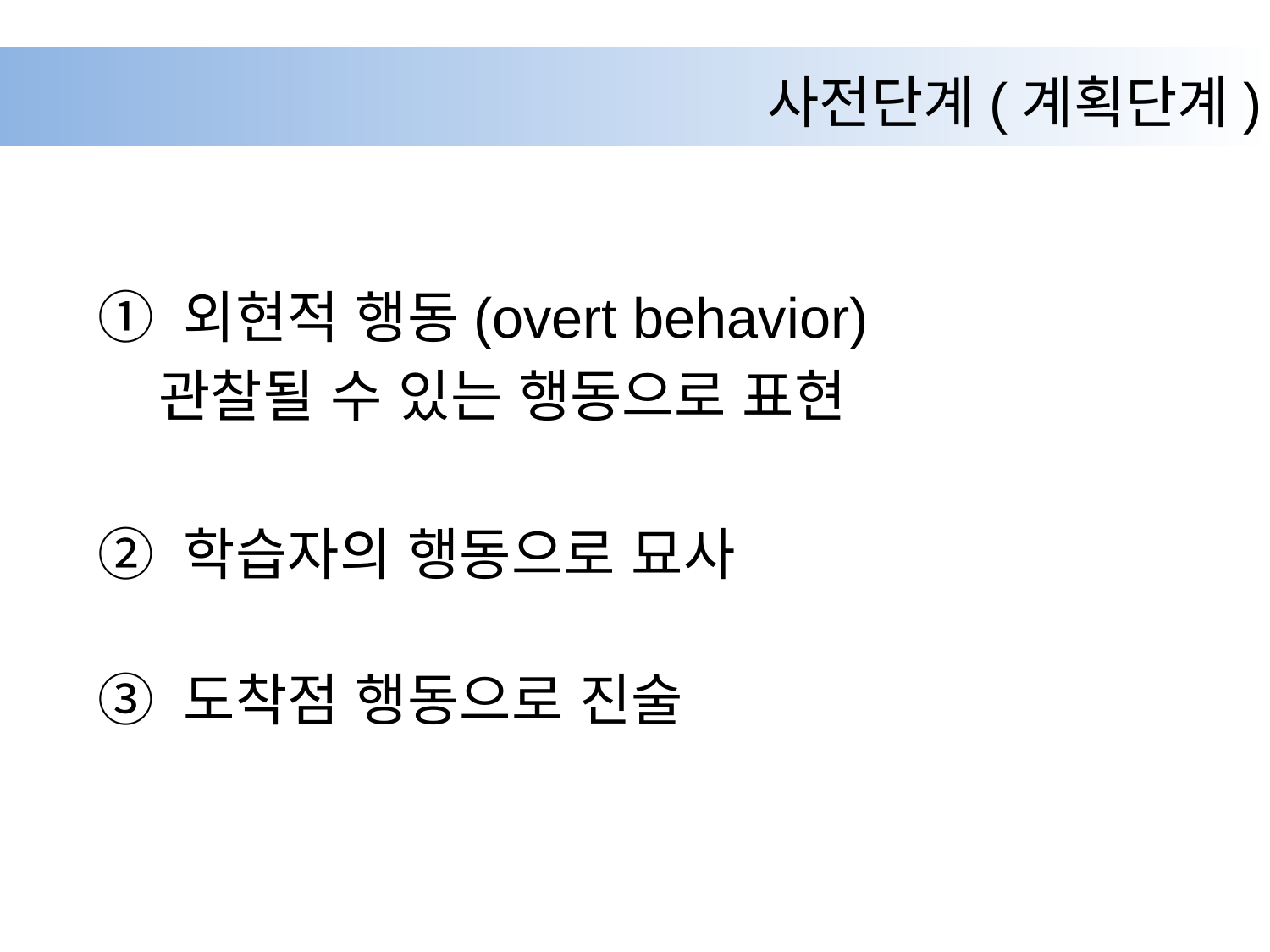

# 사전단계(계획단계)

① 외현적 행동(overt behavior)
   관찰될 수 있는 행동으로 표현

② 학습자의 행동으로 묘사

③ 도착점 행동으로 진술